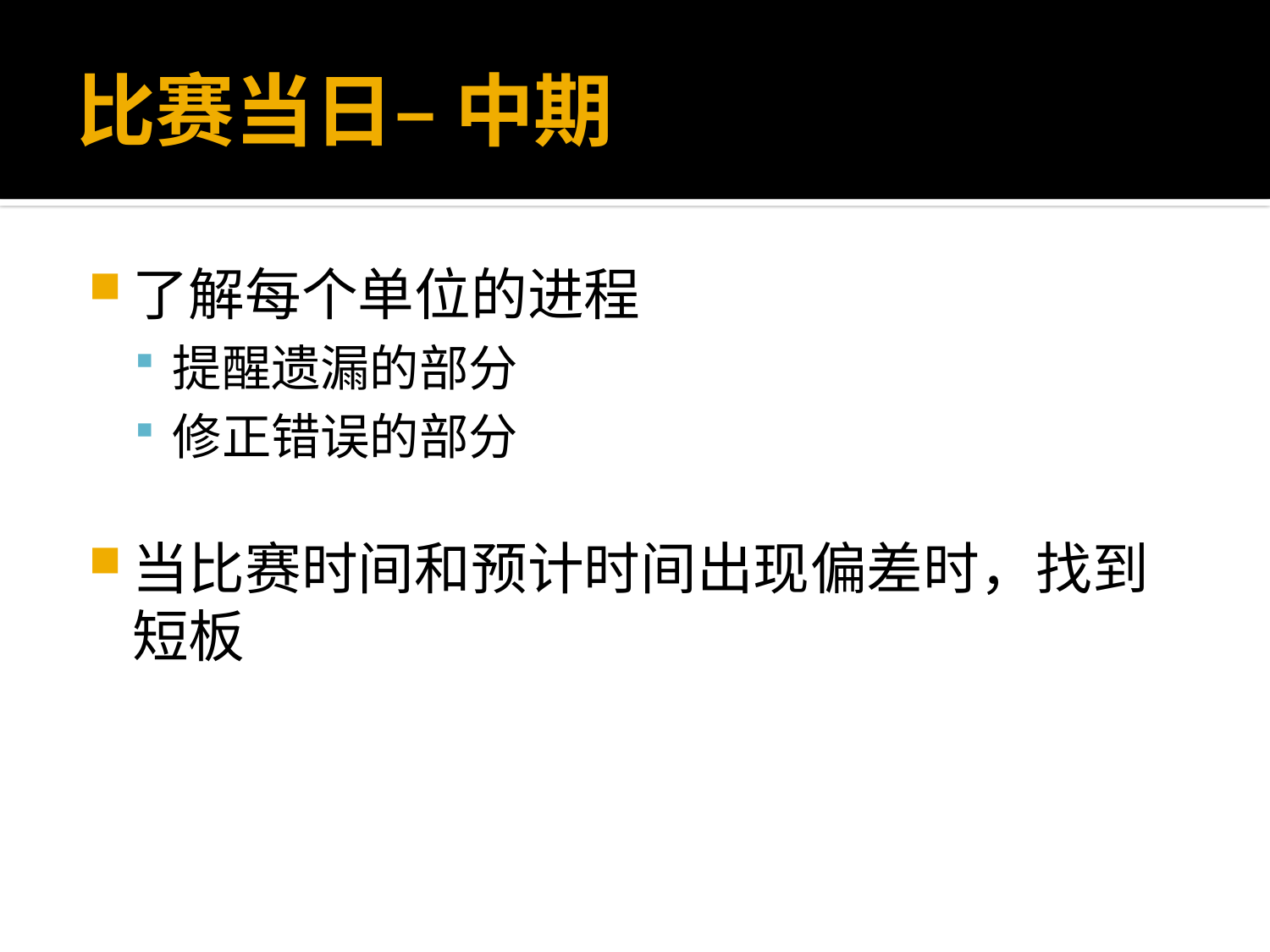

# 比赛当日– 中期
了解每个单位的进程
提醒遗漏的部分
修正错误的部分

当比赛时间和预计时间出现偏差时，找到短板